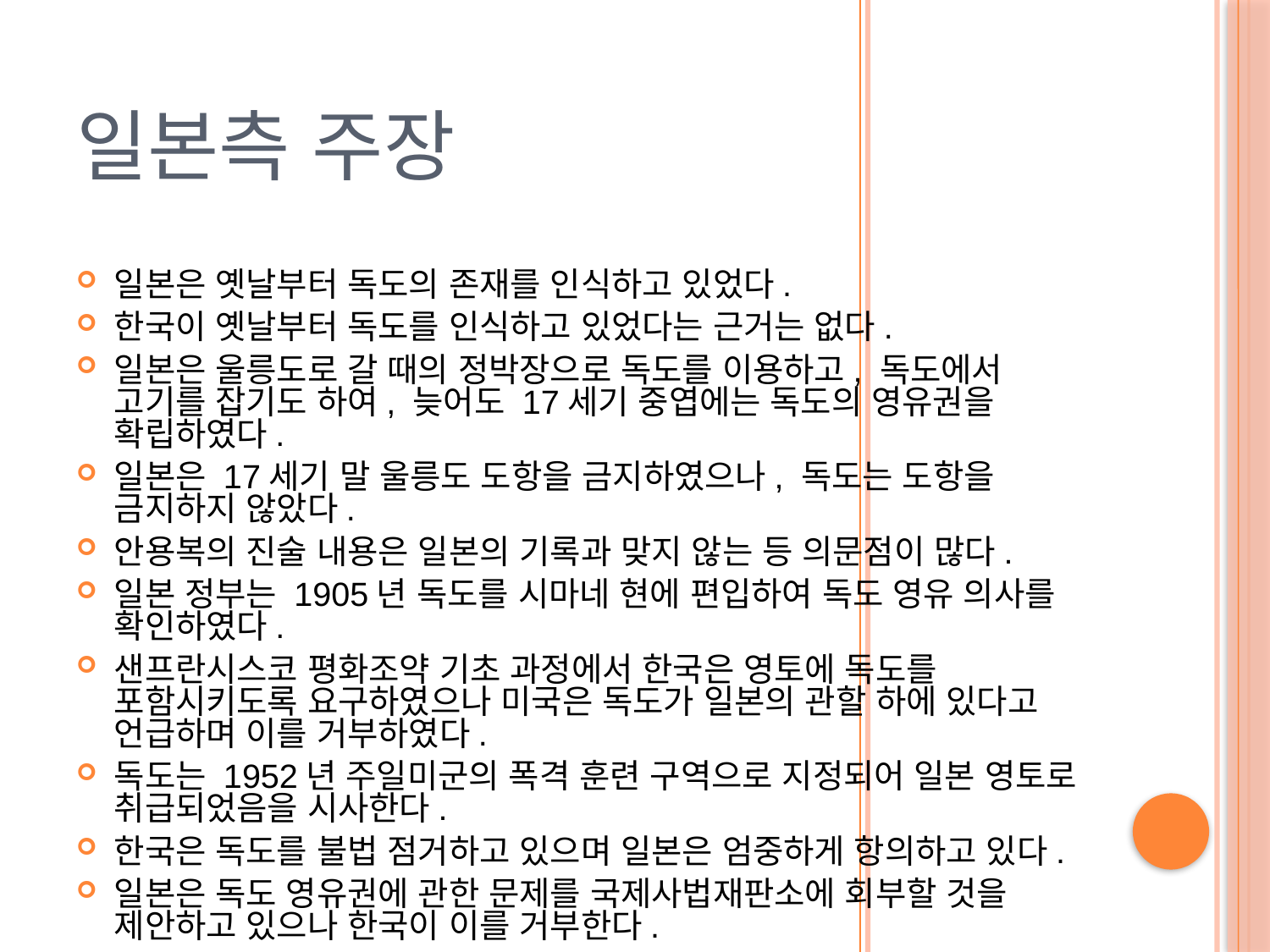

# 일본측 주장

일본은 옛날부터 독도의 존재를 인식하고 있었다.
한국이 옛날부터 독도를 인식하고 있었다는 근거는 없다.
일본은 울릉도로 갈 때의 정박장으로 독도를 이용하고, 독도에서 고기를 잡기도 하여, 늦어도 17세기 중엽에는 독도의 영유권을 확립하였다.
일본은 17세기 말 울릉도 도항을 금지하였으나, 독도는 도항을 금지하지 않았다.
안용복의 진술 내용은 일본의 기록과 맞지 않는 등 의문점이 많다.
일본 정부는 1905년 독도를 시마네 현에 편입하여 독도 영유 의사를 확인하였다.
샌프란시스코 평화조약 기초 과정에서 한국은 영토에 독도를 포함시키도록 요구하였으나 미국은 독도가 일본의 관할 하에 있다고 언급하며 이를 거부하였다.
독도는 1952년 주일미군의 폭격 훈련 구역으로 지정되어 일본 영토로 취급되었음을 시사한다.
한국은 독도를 불법 점거하고 있으며 일본은 엄중하게 항의하고 있다.
일본은 독도 영유권에 관한 문제를 국제사법재판소에 회부할 것을 제안하고 있으나 한국이 이를 거부한다.